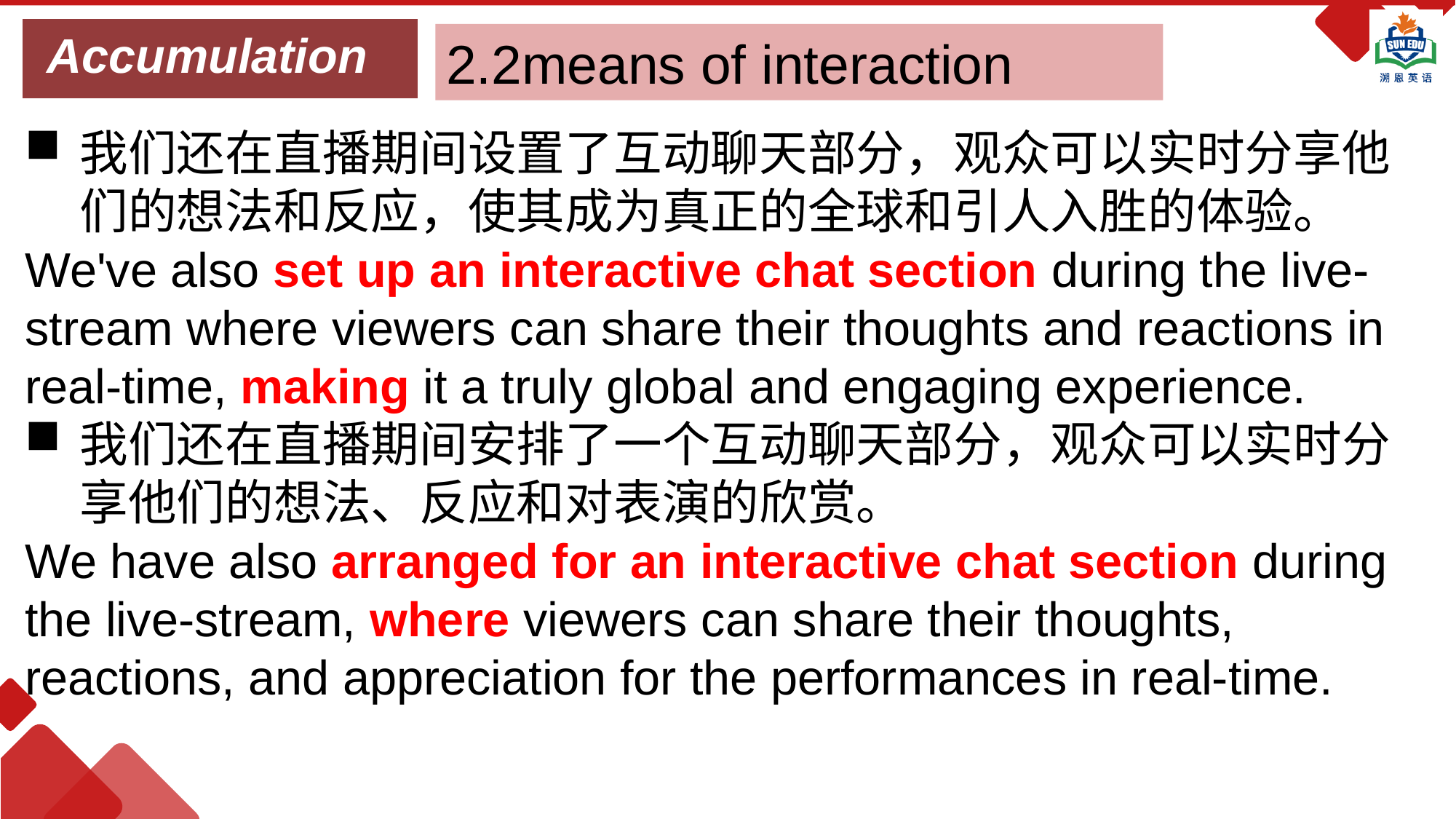

Accumulation
2.2means of interaction
我们还在直播期间设置了互动聊天部分，观众可以实时分享他们的想法和反应，使其成为真正的全球和引人入胜的体验。
We've also set up an interactive chat section during the live-stream where viewers can share their thoughts and reactions in real-time, making it a truly global and engaging experience.
我们还在直播期间安排了一个互动聊天部分，观众可以实时分享他们的想法、反应和对表演的欣赏。
We have also arranged for an interactive chat section during the live-stream, where viewers can share their thoughts, reactions, and appreciation for the performances in real-time.